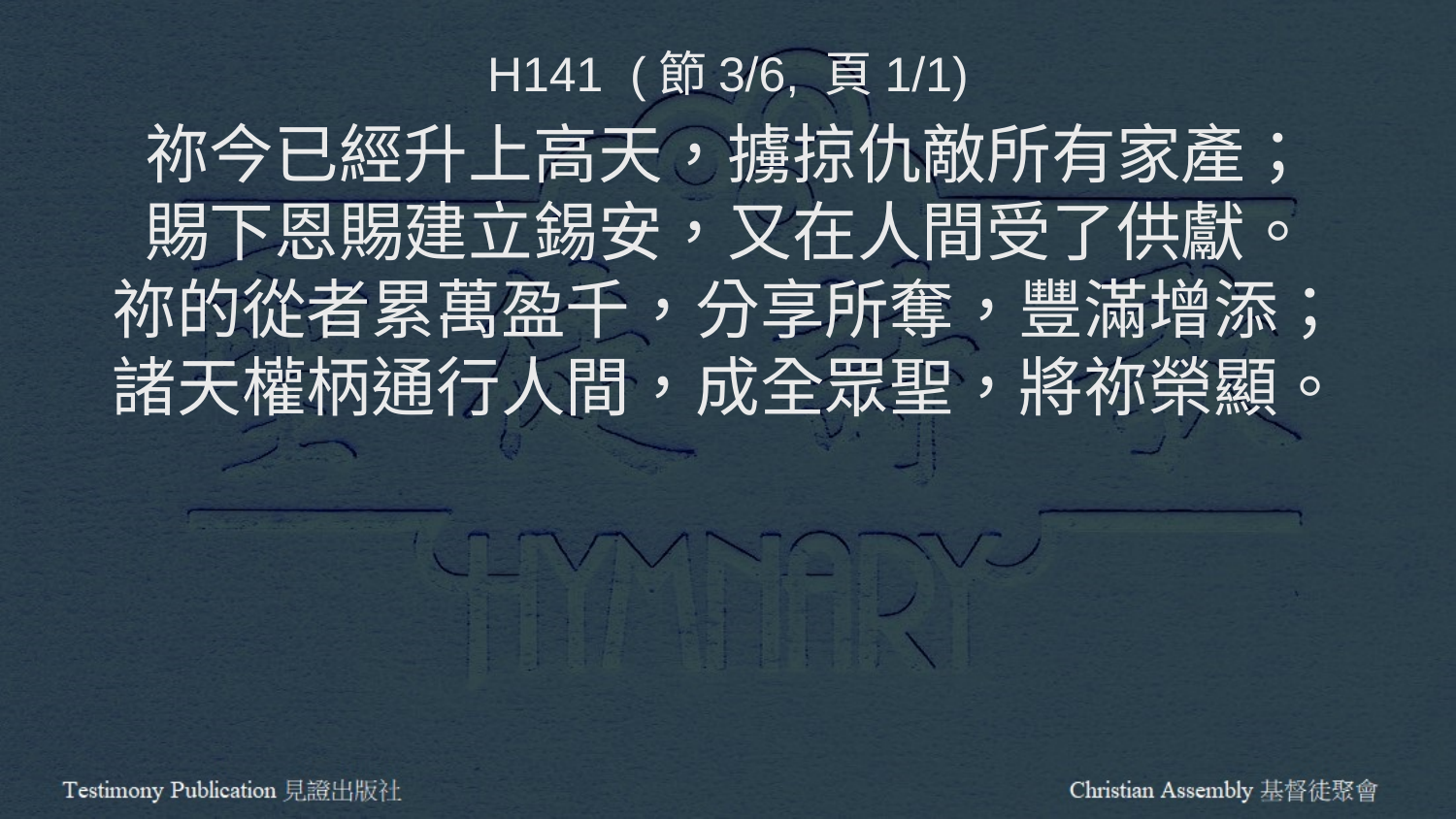

H141  (節3/6, 頁1/1)
祢今已經升上高天，擄掠仇敵所有家產；
賜下恩賜建立錫安，又在人間受了供獻。
祢的從者累萬盈千，分享所奪，豐滿增添；
諸天權柄通行人間，成全眾聖，將祢榮顯。